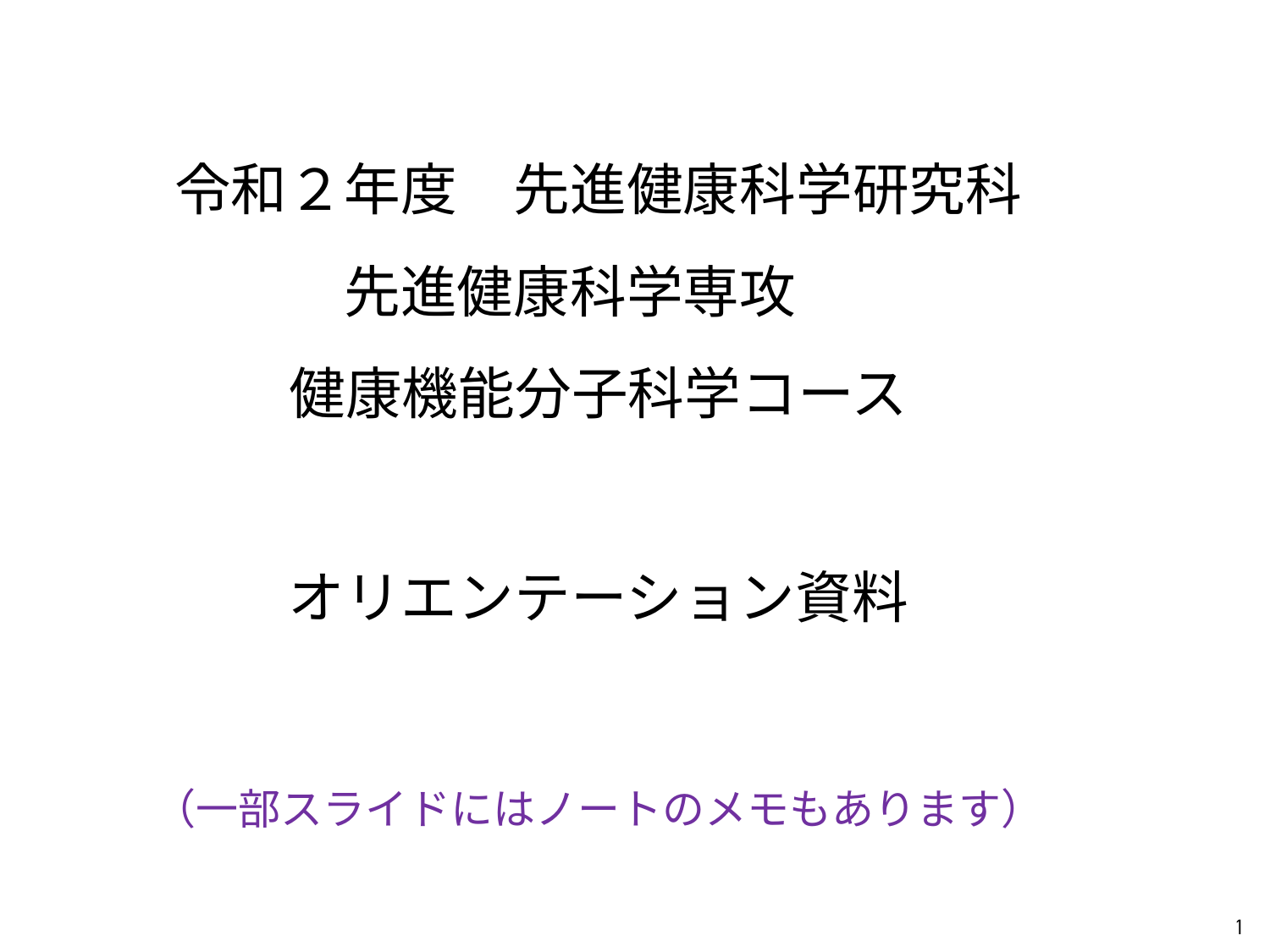

令和２年度　先進健康科学研究科
先進健康科学専攻
健康機能分子科学コース

オリエンテーション資料

（一部スライドにはノートのメモもあります）
1